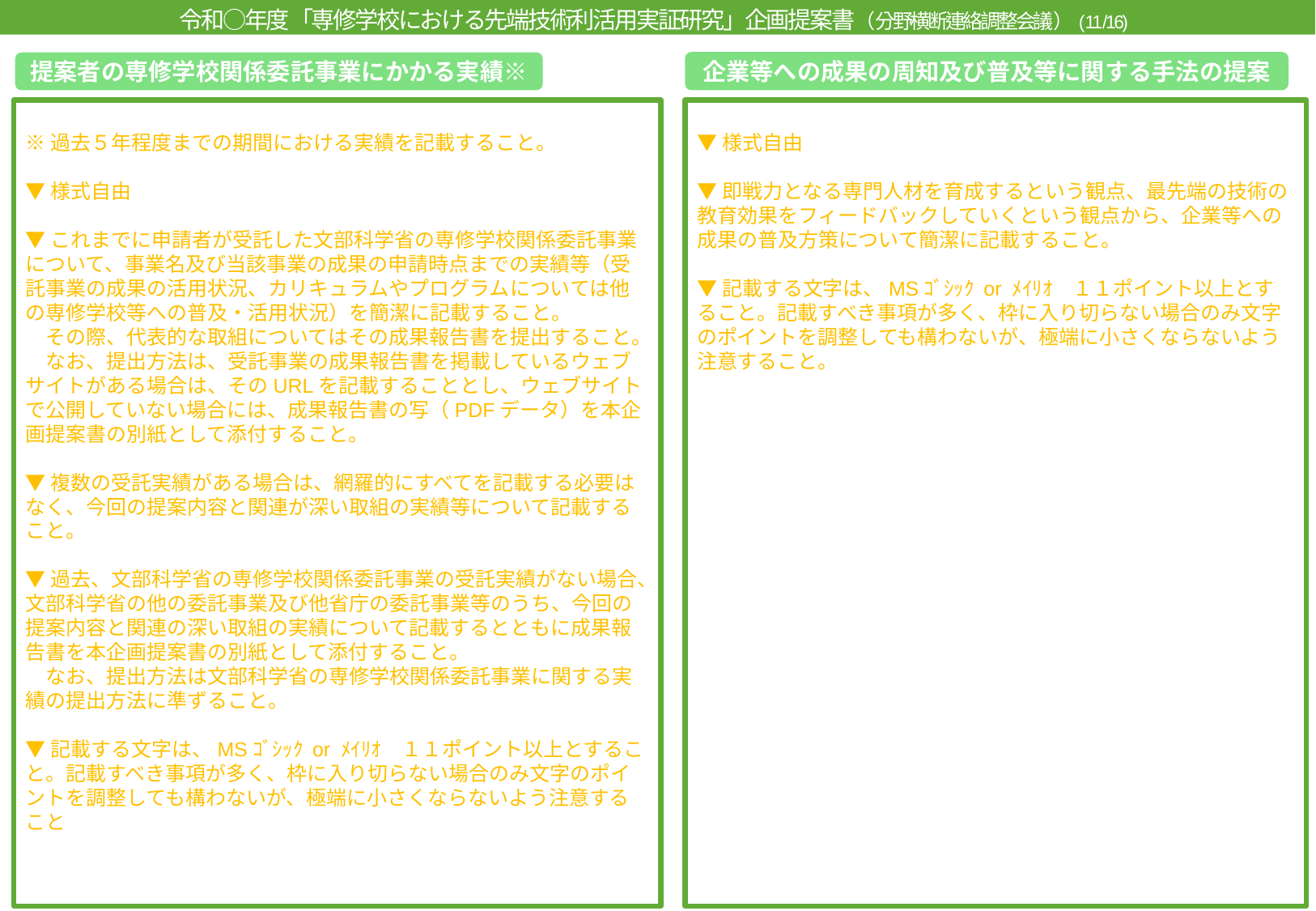

令和○年度「専修学校における先端技術利活用実証研究」企画提案書（分野横断連絡調整会議）(11/16)
企業等への成果の周知及び普及等に関する手法の提案
提案者の専修学校関係委託事業にかかる実績※

※過去５年程度までの期間における実績を記載すること。

▼様式自由

▼これまでに申請者が受託した文部科学省の専修学校関係委託事業について、事業名及び当該事業の成果の申請時点までの実績等（受託事業の成果の活用状況、カリキュラムやプログラムについては他の専修学校等への普及・活用状況）を簡潔に記載すること。
　その際、代表的な取組についてはその成果報告書を提出すること。
　なお、提出方法は、受託事業の成果報告書を掲載しているウェブサイトがある場合は、そのURLを記載することとし、ウェブサイトで公開していない場合には、成果報告書の写（PDFデータ）を本企画提案書の別紙として添付すること。

▼複数の受託実績がある場合は、網羅的にすべてを記載する必要はなく、今回の提案内容と関連が深い取組の実績等について記載すること。

▼過去、文部科学省の専修学校関係委託事業の受託実績がない場合、文部科学省の他の委託事業及び他省庁の委託事業等のうち、今回の提案内容と関連の深い取組の実績について記載するとともに成果報告書を本企画提案書の別紙として添付すること。
　なお、提出方法は文部科学省の専修学校関係委託事業に関する実績の提出方法に準ずること。

▼記載する文字は、MSｺﾞｼｯｸ or ﾒｲﾘｵ　１１ポイント以上とすること。記載すべき事項が多く、枠に入り切らない場合のみ文字のポイントを調整しても構わないが、極端に小さくならないよう注意すること

▼様式自由

▼即戦力となる専門人材を育成するという観点、最先端の技術の教育効果をフィードバックしていくという観点から、企業等への成果の普及方策について簡潔に記載すること。

▼記載する文字は、MSｺﾞｼｯｸ or ﾒｲﾘｵ　１１ポイント以上とすること。記載すべき事項が多く、枠に入り切らない場合のみ文字のポイントを調整しても構わないが、極端に小さくならないよう注意すること。